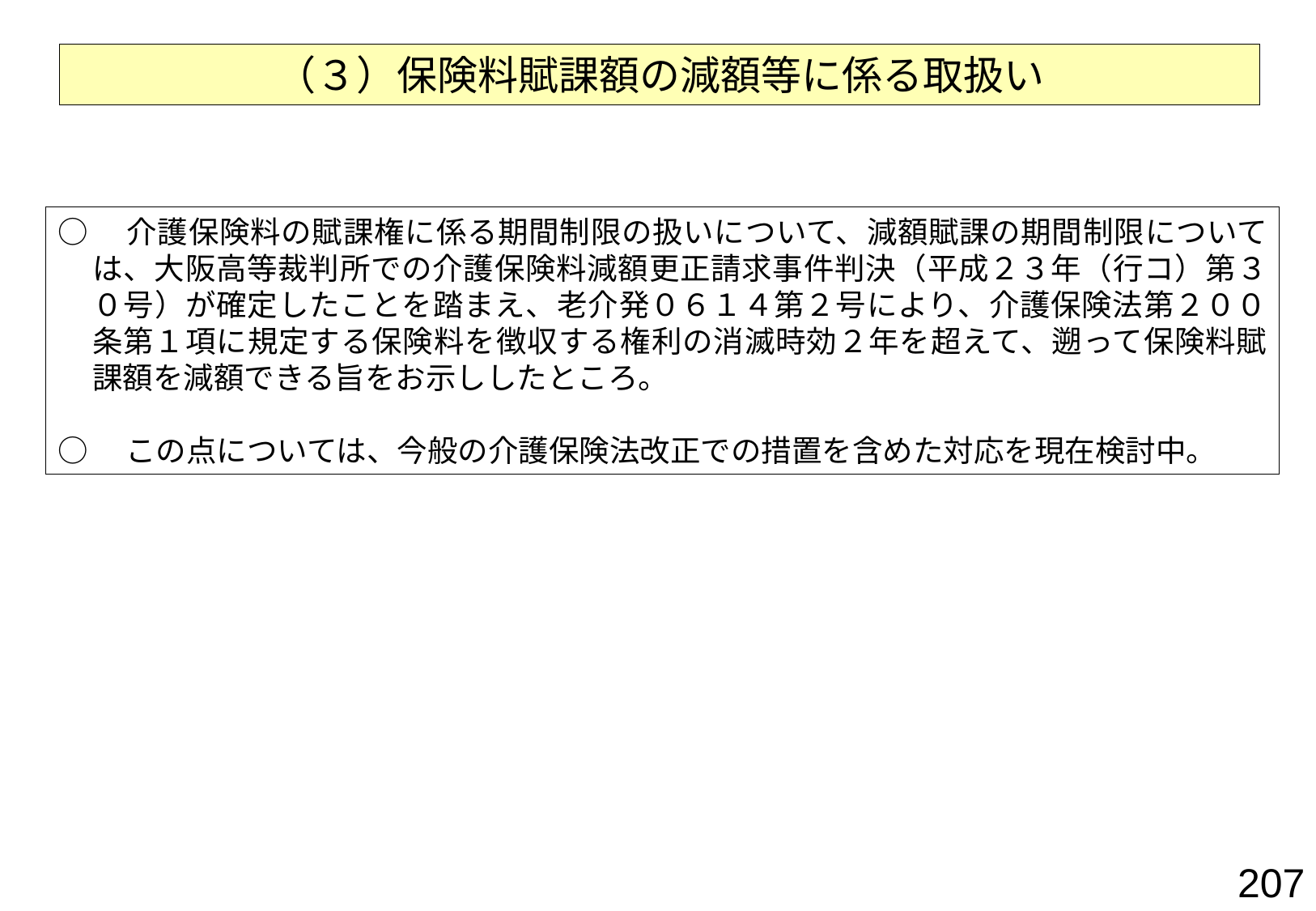

（３）保険料賦課額の減額等に係る取扱い
○　介護保険料の賦課権に係る期間制限の扱いについて、減額賦課の期間制限については、大阪高等裁判所での介護保険料減額更正請求事件判決（平成２３年（行コ）第３０号）が確定したことを踏まえ、老介発０６１４第２号により、介護保険法第２００条第１項に規定する保険料を徴収する権利の消滅時効２年を超えて、遡って保険料賦課額を減額できる旨をお示ししたところ。

○　この点については、今般の介護保険法改正での措置を含めた対応を現在検討中。
207